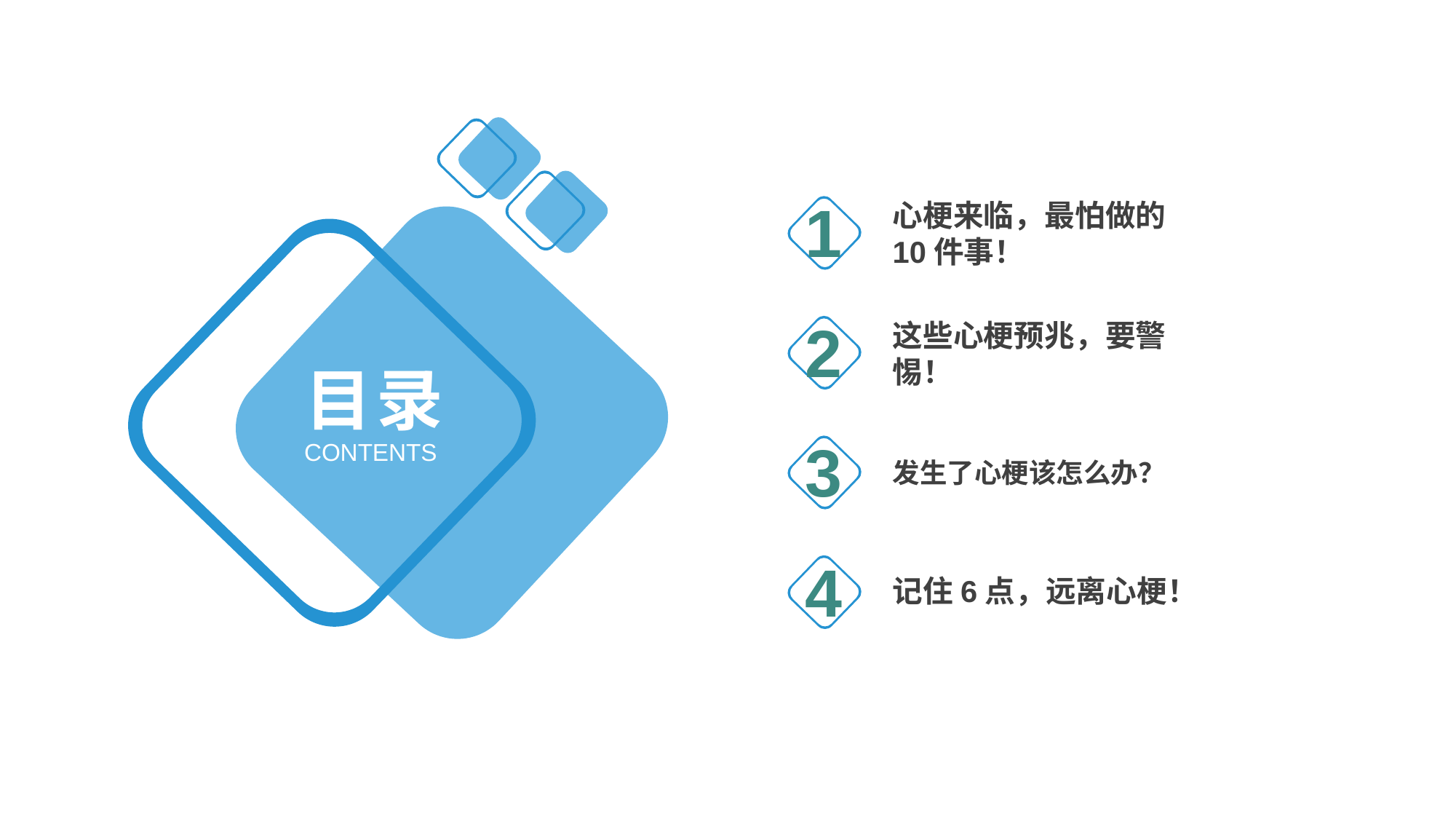

1
心梗来临，最怕做的10件事！

2
这些心梗预兆，要警惕！

目录
CONTENTS
3
发生了心梗该怎么办？

4
记住6点，远离心梗！